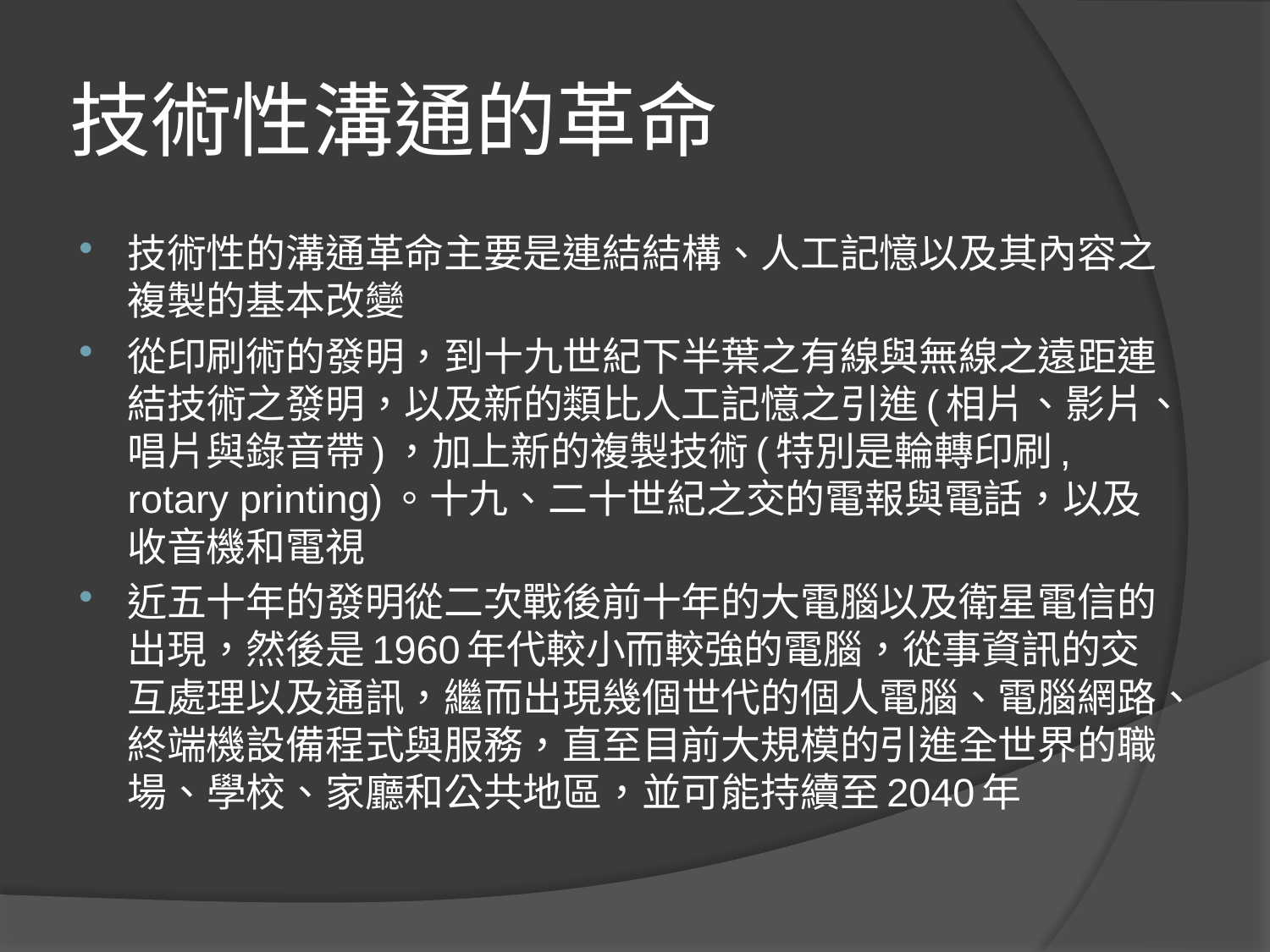

# 技術性溝通的革命
技術性的溝通革命主要是連結結構、人工記憶以及其內容之複製的基本改變
從印刷術的發明，到十九世紀下半葉之有線與無線之遠距連結技術之發明，以及新的類比人工記憶之引進(相片、影片、唱片與錄音帶)，加上新的複製技術(特別是輪轉印刷, rotary printing)。十九、二十世紀之交的電報與電話，以及收音機和電視
近五十年的發明從二次戰後前十年的大電腦以及衛星電信的出現，然後是1960年代較小而較強的電腦，從事資訊的交互處理以及通訊，繼而出現幾個世代的個人電腦、電腦網路、終端機設備程式與服務，直至目前大規模的引進全世界的職場、學校、家廳和公共地區，並可能持續至2040年